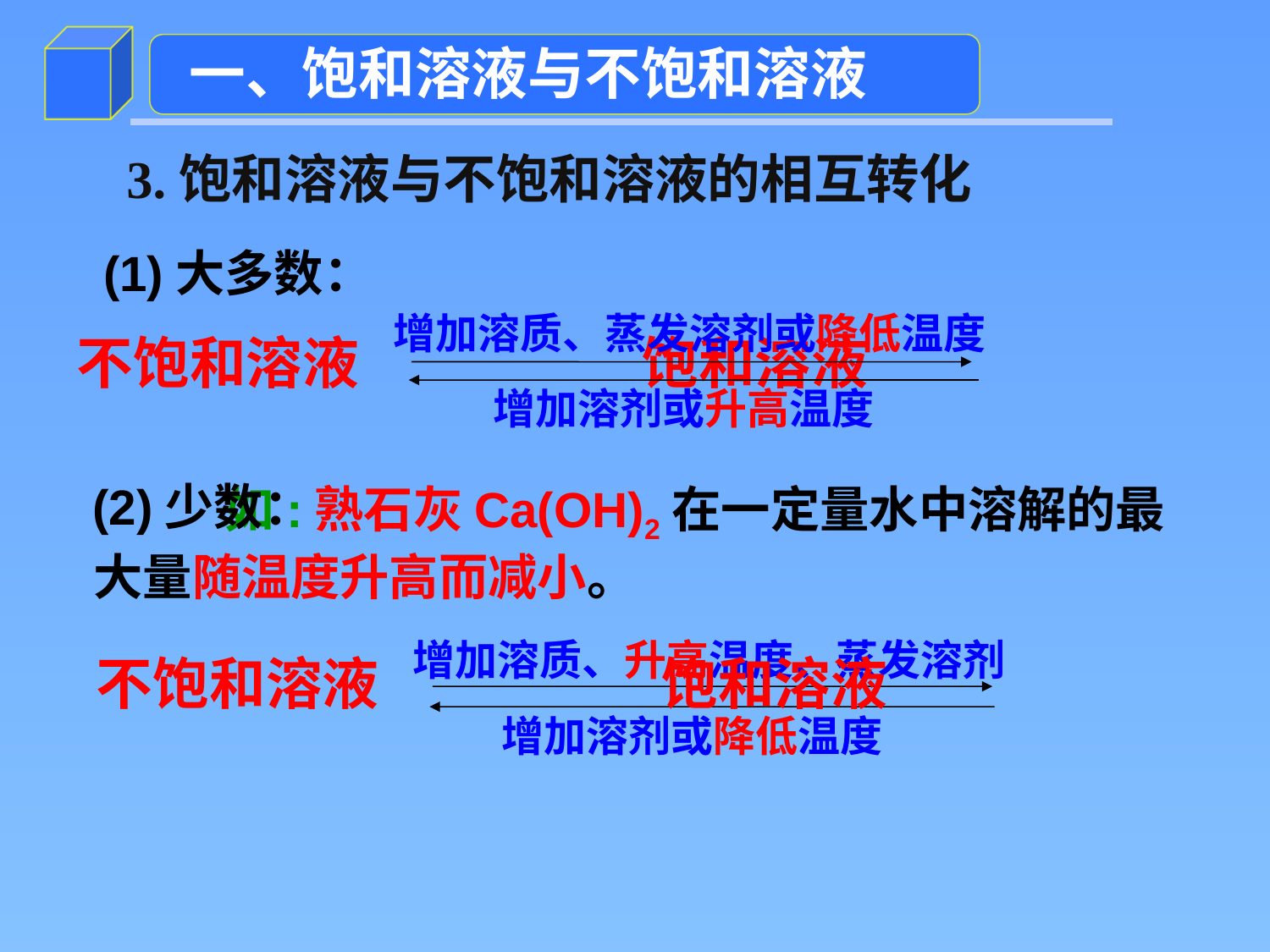

一、饱和溶液与不饱和溶液
3.饱和溶液与不饱和溶液的相互转化
(1)大多数：
增加溶质、蒸发溶剂或降低温度
不饱和溶液                      饱和溶液

增加溶剂或升高温度

(2)少数：
     如:熟石灰Ca(OH)2在一定量水中溶解的最大量随温度升高而减小。
增加溶质、升高温度、蒸发溶剂
不饱和溶液                      饱和溶液

增加溶剂或降低温度